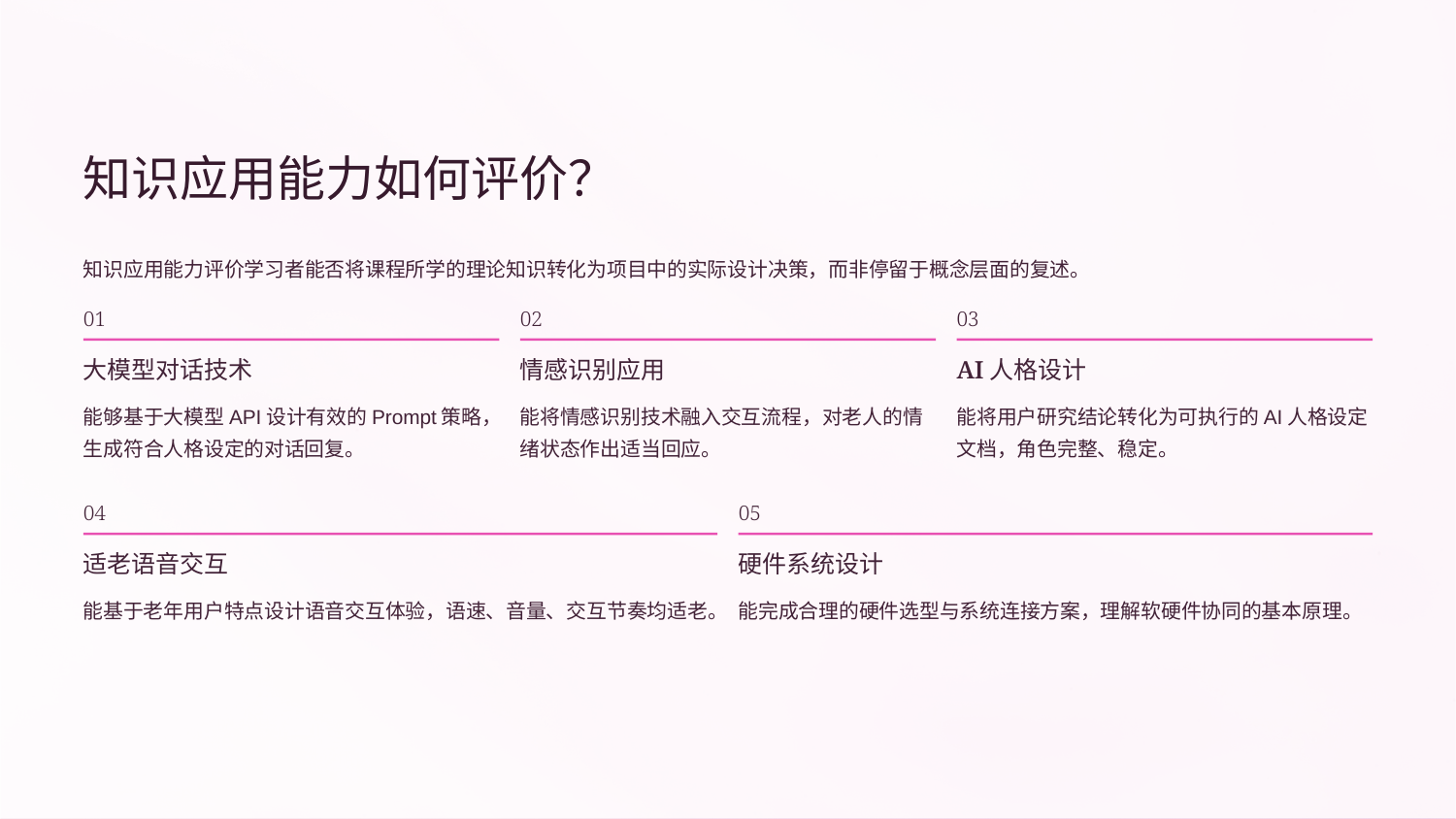

知识应用能力如何评价？
知识应用能力评价学习者能否将课程所学的理论知识转化为项目中的实际设计决策，而非停留于概念层面的复述。
01
02
03

大模型对话技术
情感识别应用
AI人格设计
能够基于大模型API设计有效的Prompt策略，生成符合人格设定的对话回复。
能将情感识别技术融入交互流程，对老人的情绪状态作出适当回应。
能将用户研究结论转化为可执行的AI人格设定文档，角色完整、稳定。
04
05

适老语音交互
硬件系统设计
能基于老年用户特点设计语音交互体验，语速、音量、交互节奏均适老。
能完成合理的硬件选型与系统连接方案，理解软硬件协同的基本原理。